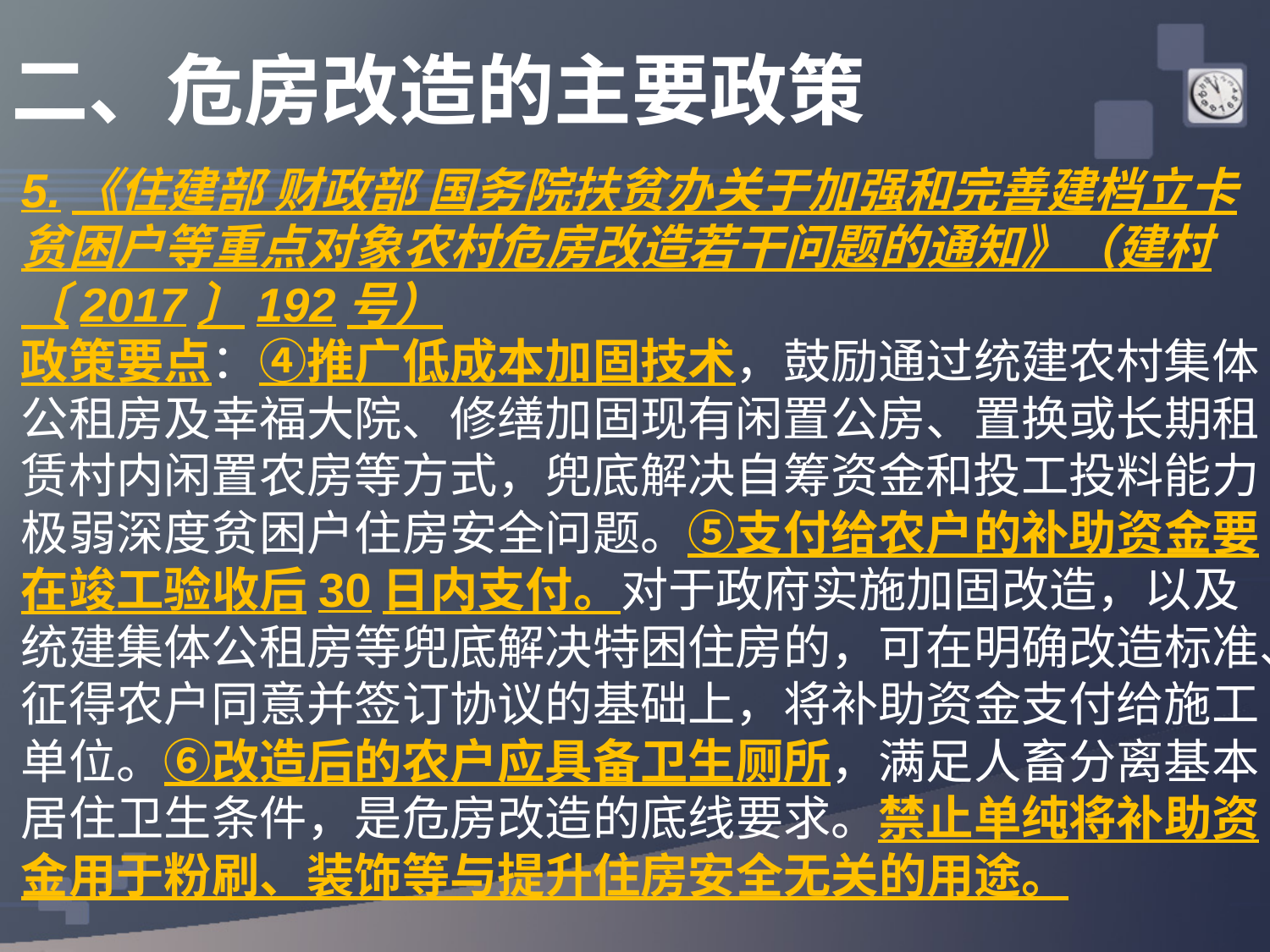

# 二、危房改造的主要政策
5.《住建部 财政部 国务院扶贫办关于加强和完善建档立卡贫困户等重点对象农村危房改造若干问题的通知》（建村〔2017〕192号）
政策要点：④推广低成本加固技术，鼓励通过统建农村集体公租房及幸福大院、修缮加固现有闲置公房、置换或长期租赁村内闲置农房等方式，兜底解决自筹资金和投工投料能力极弱深度贫困户住房安全问题。⑤支付给农户的补助资金要在竣工验收后30日内支付。对于政府实施加固改造，以及统建集体公租房等兜底解决特困住房的，可在明确改造标准、征得农户同意并签订协议的基础上，将补助资金支付给施工单位。⑥改造后的农户应具备卫生厕所，满足人畜分离基本居住卫生条件，是危房改造的底线要求。禁止单纯将补助资金用于粉刷、装饰等与提升住房安全无关的用途。